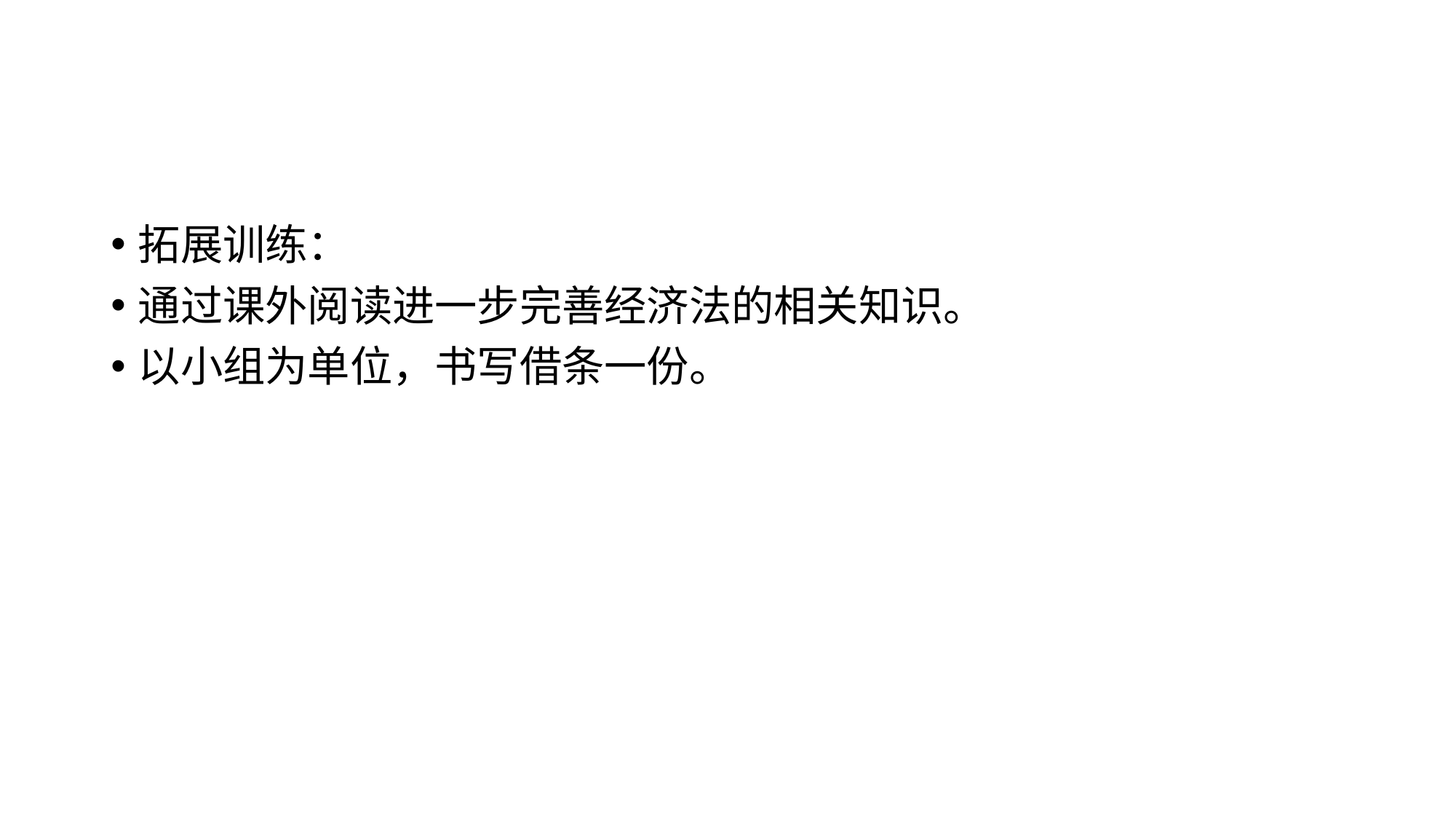

#
拓展训练：
通过课外阅读进一步完善经济法的相关知识。
以小组为单位，书写借条一份。